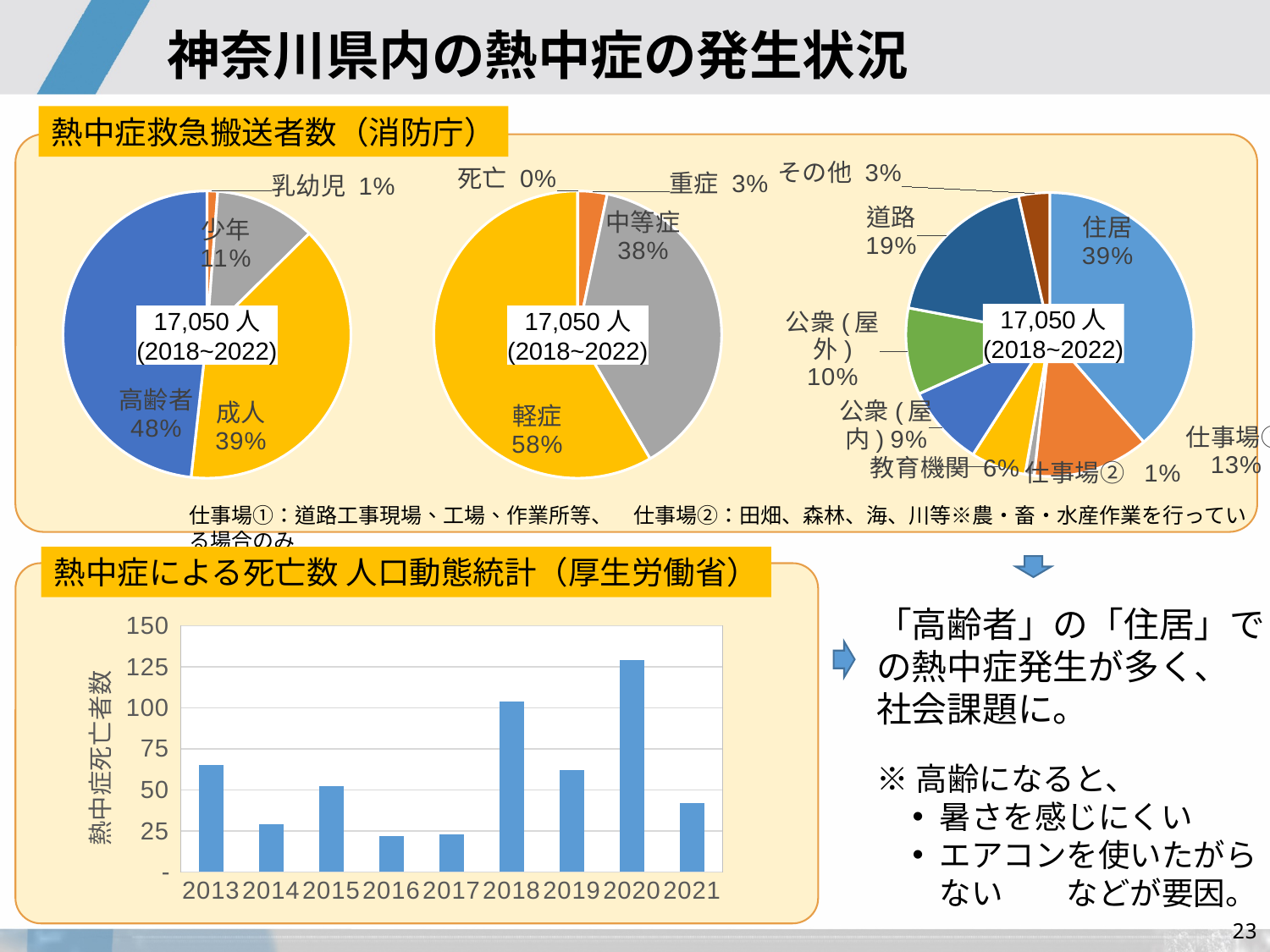

# 神奈川県内の熱中症の発生状況

### Chart

| Category |  |
|---|---|
| 新生児 | 2.0 |
| 乳幼児 | 203.0 |
| 少年 | 1939.0 |
| 成人 | 6681.0 |
| 高齢者 | 8225.0 |
熱中症救急搬送者数（消防庁）

### Chart

| Category |  |
|---|---|
| 死亡 | 5.0 |
| 重症 | 558.0 |
| 中等症 | 6532.0 |
| 軽症 | 9954.0 |
| その他 | 1.0 |

### Chart

| Category |  |
|---|---|
| 住居 | 6596.0 |
| 仕事場① | 2225.0 |
| 仕事場②  | 174.0 |
| 教育機関 | 1058.0 |
| 公衆(屋内) | 1566.0 |
| 公衆(屋外) | 1681.0 |
| 道路 | 3155.0 |
| その他 | 595.0 |
17,050人
(2018~2022)
17,050人
(2018~2022)
17,050人
(2018~2022)
仕事場①：道路工事現場、工場、作業所等、　仕事場②：田畑、森林、海、川等※農・畜・水産作業を行っている場合のみ
熱中症による死亡数 人口動態統計（厚生労働省）

### Chart

| Category |  |
|---|---|
| 2013 | 65.0 |
| 2014 | 29.0 |
| 2015 | 52.0 |
| 2016 | 22.0 |
| 2017 | 23.0 |
| 2018 | 104.0 |
| 2019 | 62.0 |
| 2020 | 129.0 |
| 2021 | 42.0 |
「高齢者」の「住居」での熱中症発生が多く、
社会課題に。

※高齢になると、
暑さを感じにくい
エアコンを使いたがらない　　などが要因。
23